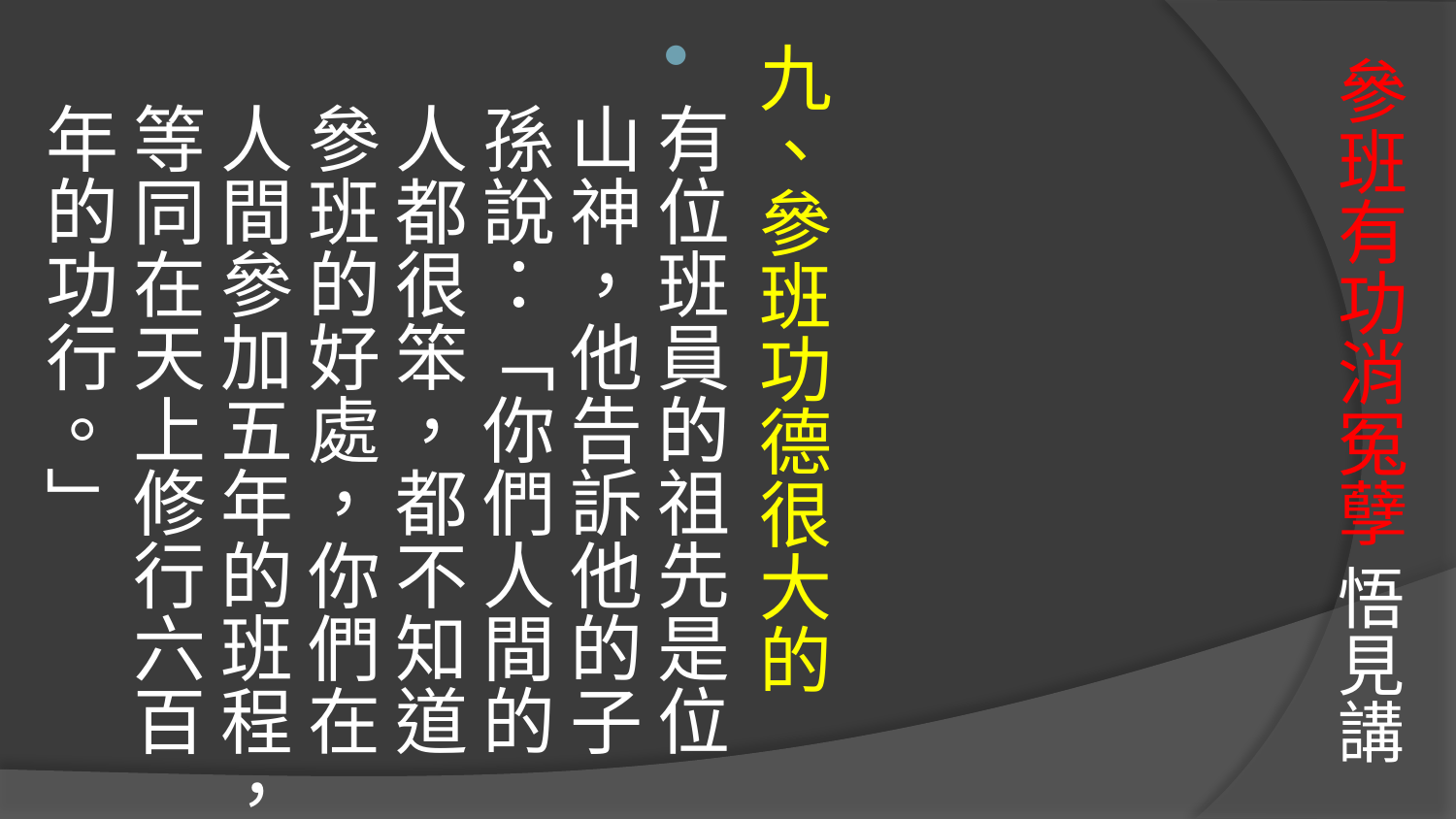

九、參班功德很大的
有位班員的祖先是位山神，他告訴他的子孫說：「你們人間的人都很笨，都不知道參班的好處，你們在人間參加五年的班程，等同在天上修行六百年的功行。」
# 參班有功消冤孽 悟見講